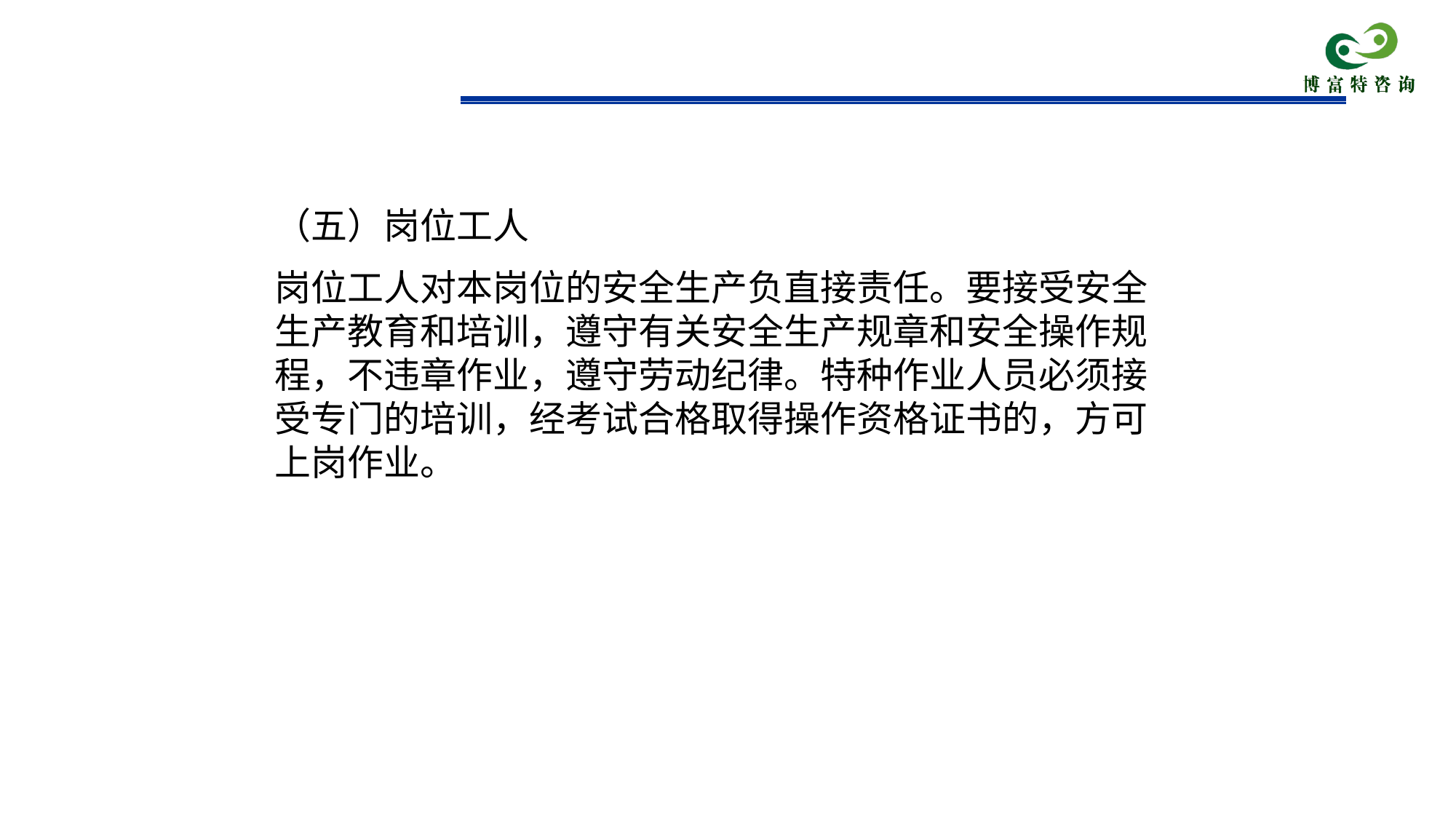

（五）岗位工人
岗位工人对本岗位的安全生产负直接责任。要接受安全生产教育和培训，遵守有关安全生产规章和安全操作规程，不违章作业，遵守劳动纪律。特种作业人员必须接受专门的培训，经考试合格取得操作资格证书的，方可上岗作业。